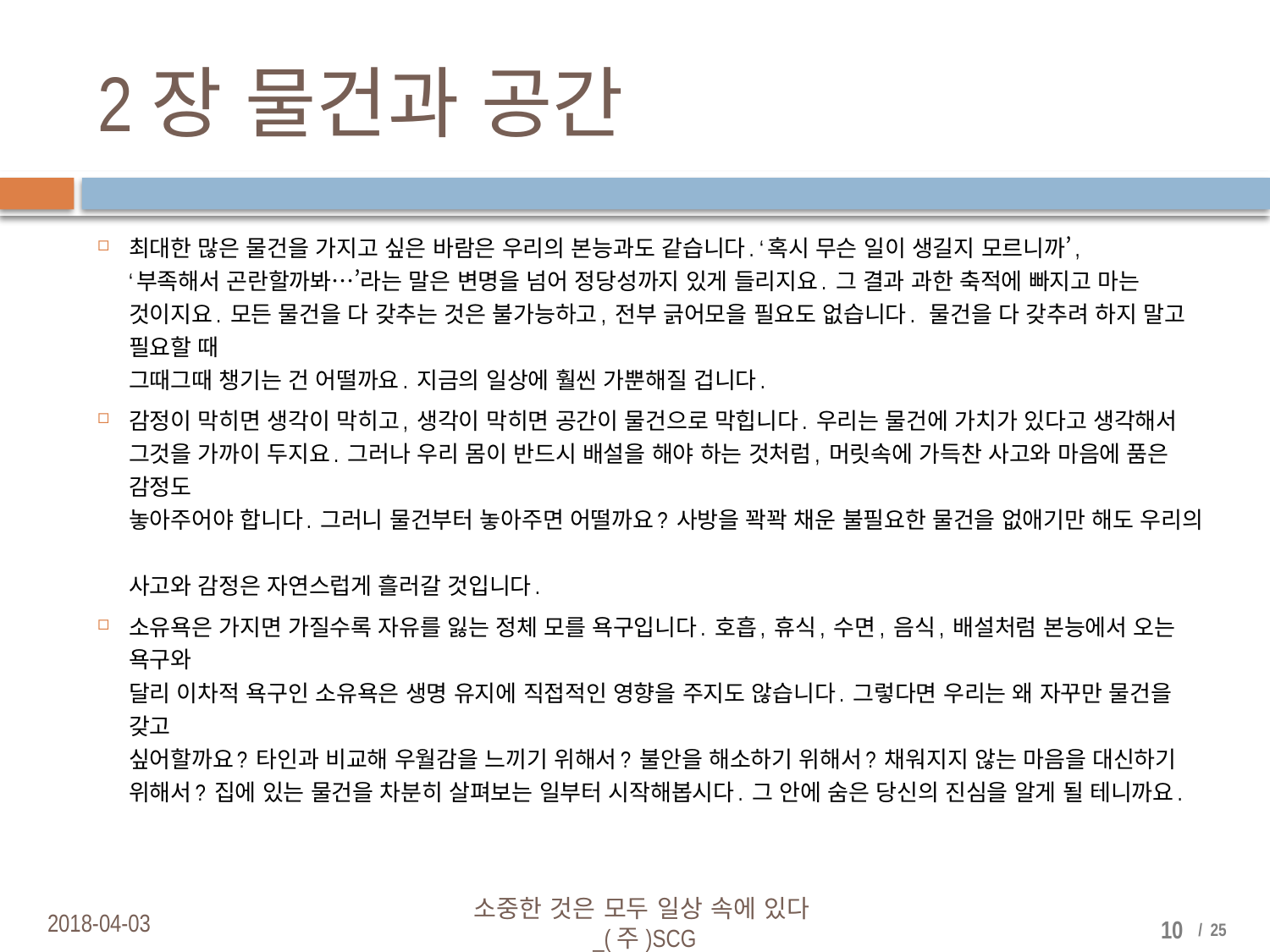

# 2장 물건과 공간
최대한 많은 물건을 가지고 싶은 바람은 우리의 본능과도 같습니다. ‘혹시 무슨 일이 생길지 모르니까’,
‘부족해서 곤란할까봐…’라는 말은 변명을 넘어 정당성까지 있게 들리지요. 그 결과 과한 축적에 빠지고 마는 것이지요. 모든 물건을 다 갖추는 것은 불가능하고, 전부 긁어모을 필요도 없습니다.  물건을 다 갖추려 하지 말고 필요할 때
그때그때 챙기는 건 어떨까요. 지금의 일상에 훨씬 가뿐해질 겁니다.
감정이 막히면 생각이 막히고, 생각이 막히면 공간이 물건으로 막힙니다. 우리는 물건에 가치가 있다고 생각해서
그것을 가까이 두지요. 그러나 우리 몸이 반드시 배설을 해야 하는 것처럼, 머릿속에 가득찬 사고와 마음에 품은 감정도
놓아주어야 합니다. 그러니 물건부터 놓아주면 어떨까요? 사방을 꽉꽉 채운 불필요한 물건을 없애기만 해도 우리의
사고와 감정은 자연스럽게 흘러갈 것입니다.
소유욕은 가지면 가질수록 자유를 잃는 정체 모를 욕구입니다. 호흡, 휴식, 수면, 음식, 배설처럼 본능에서 오는 욕구와
달리 이차적 욕구인 소유욕은 생명 유지에 직접적인 영향을 주지도 않습니다. 그렇다면 우리는 왜 자꾸만 물건을 갖고
싶어할까요? 타인과 비교해 우월감을 느끼기 위해서? 불안을 해소하기 위해서? 채워지지 않는 마음을 대신하기
위해서? 집에 있는 물건을 차분히 살펴보는 일부터 시작해봅시다. 그 안에 숨은 당신의 진심을 알게 될 테니까요.
2018-04-03
소중한 것은 모두 일상 속에 있다_(주)SCG
10